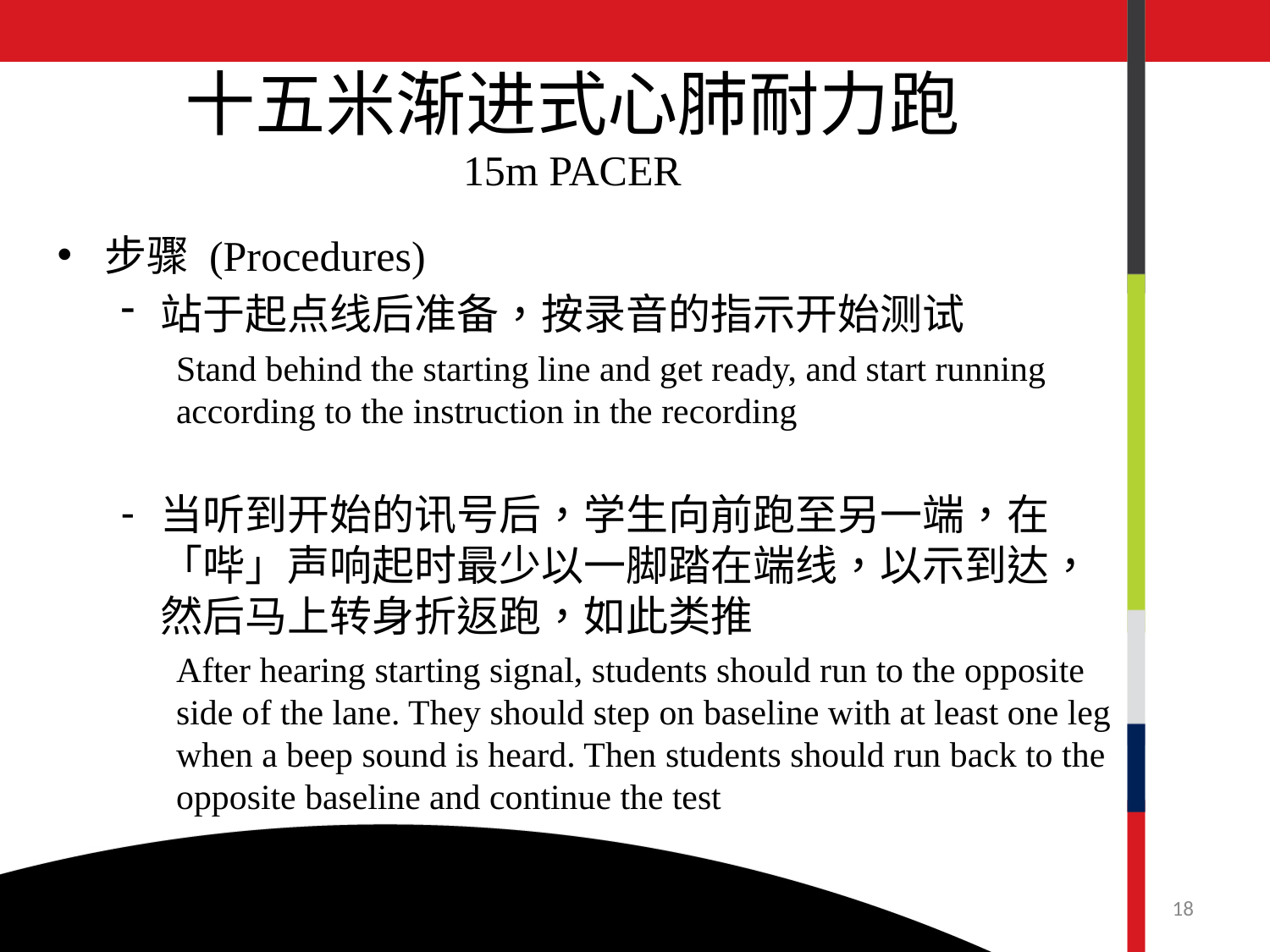

# 十五米渐进式心肺耐力跑 15m PACER
步骤 (Procedures)
站于起点线后准备，按录音的指示开始测试
Stand behind the starting line and get ready, and start running according to the instruction in the recording

当听到开始的讯号后，学生向前跑至另一端，在「哔」声响起时最少以一脚踏在端线，以示到达，然后马上转身折返跑，如此类推
After hearing starting signal, students should run to the opposite side of the lane. They should step on baseline with at least one leg when a beep sound is heard. Then students should run back to the opposite baseline and continue the test
18